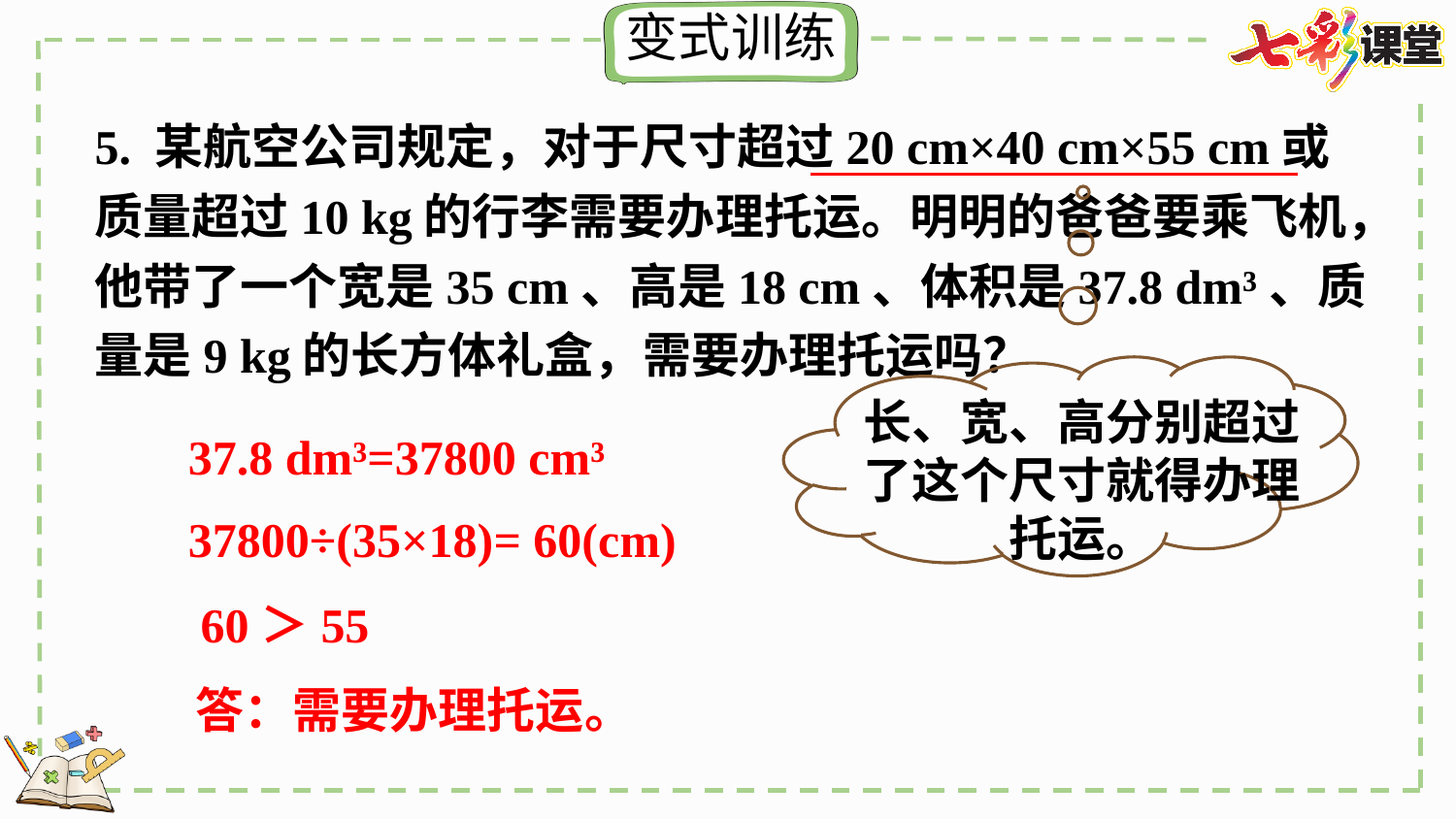

5. 某航空公司规定，对于尺寸超过20 cm×40 cm×55 cm或质量超过10 kg的行李需要办理托运。明明的爸爸要乘飞机，他带了一个宽是35 cm、高是18 cm、体积是37.8 dm³、质量是9 kg的长方体礼盒，需要办理托运吗？

长、宽、高分别超过了这个尺寸就得办理托运。
37.8 dm³=37800 cm³
37800÷(35×18)= 60(cm)
 60＞55
答：需要办理托运。